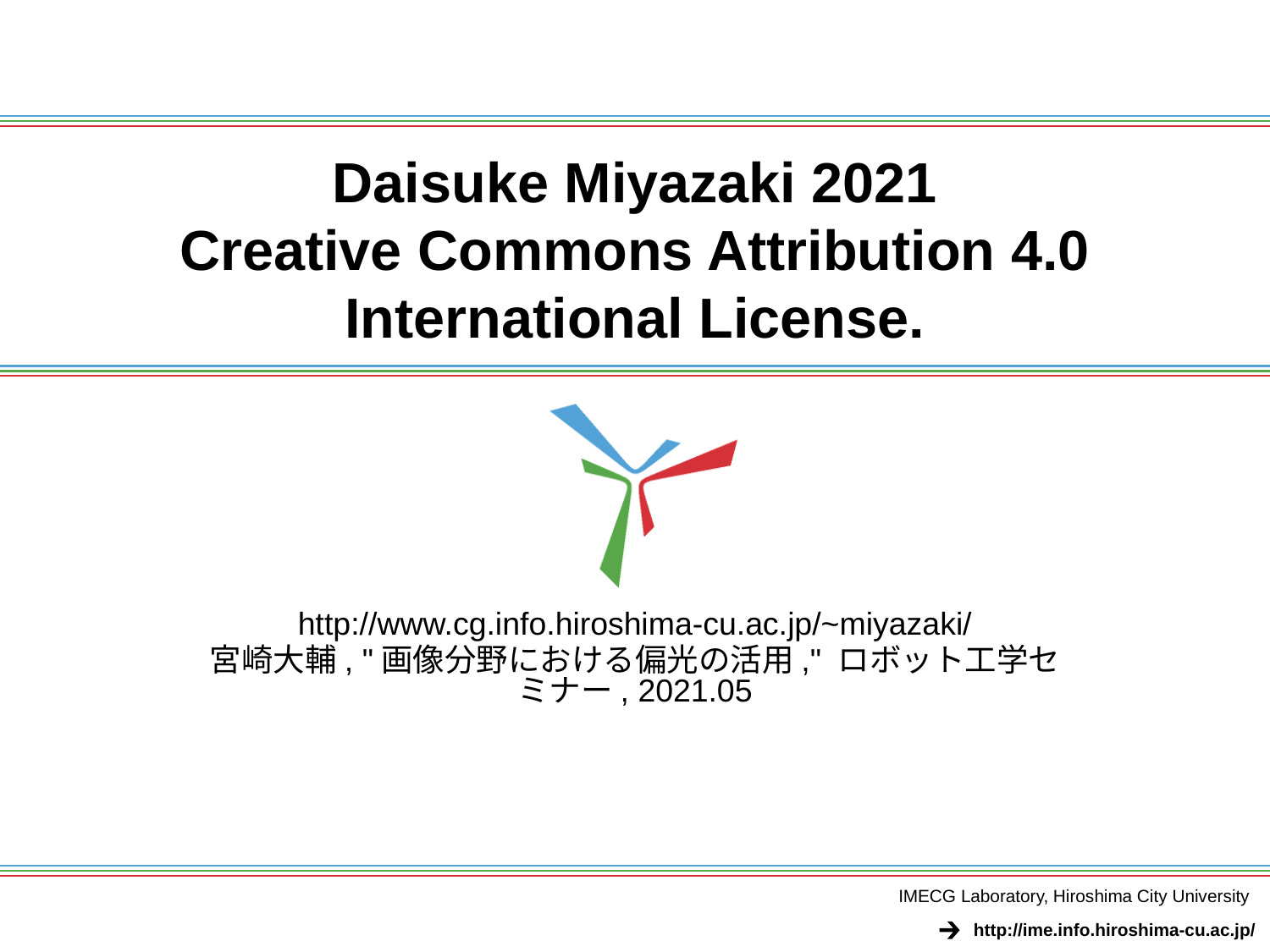

# Daisuke Miyazaki 2021 Creative Commons Attribution 4.0 International License.
http://www.cg.info.hiroshima-cu.ac.jp/~miyazaki/
宮崎大輔, "画像分野における偏光の活用," ロボット工学セミナー, 2021.05